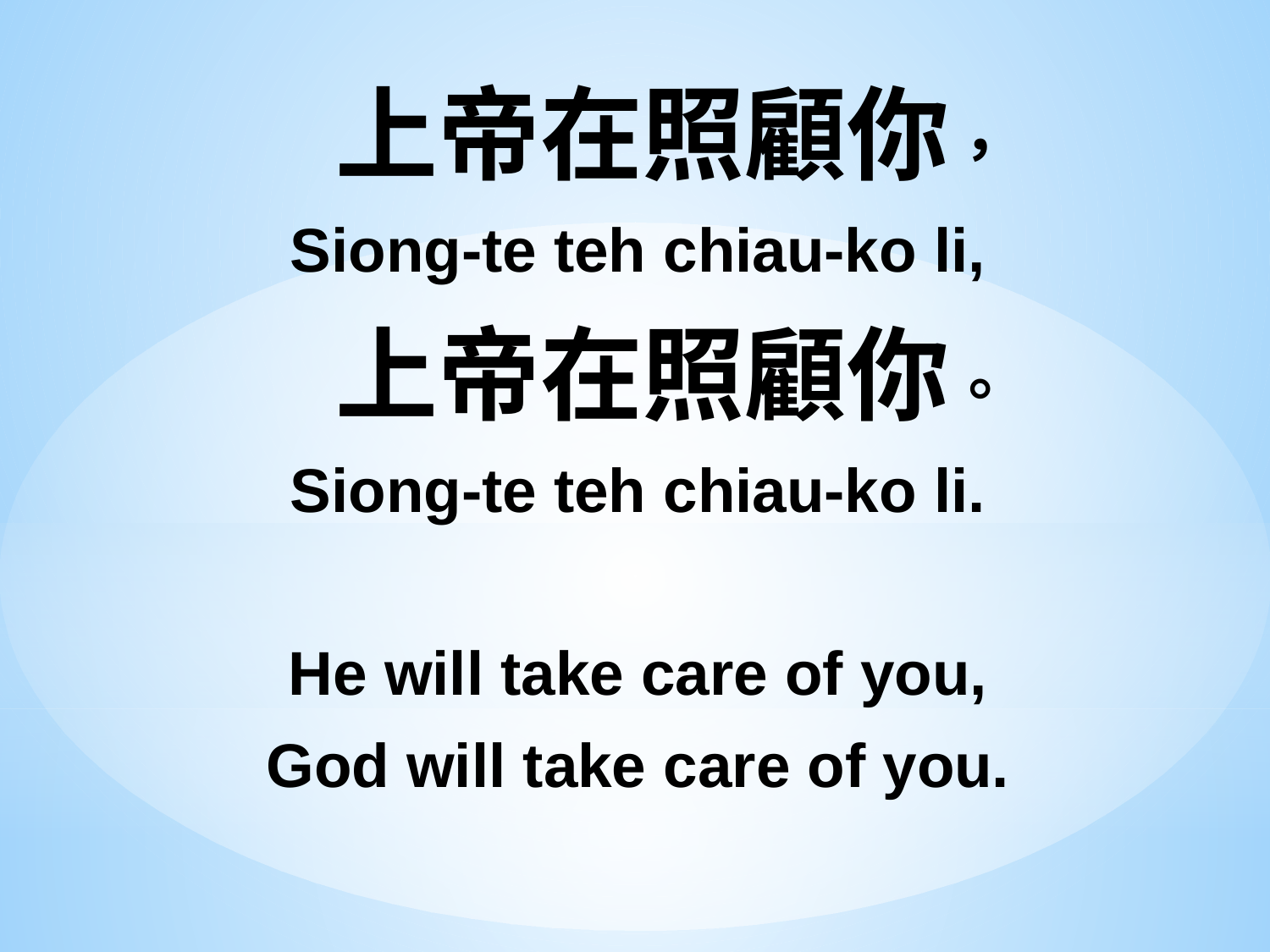

上帝在照顧你，
Siong-te teh chiau-ko li,
  上帝在照顧你。
Siong-te teh chiau-ko li.

He will take care of you,
God will take care of you.